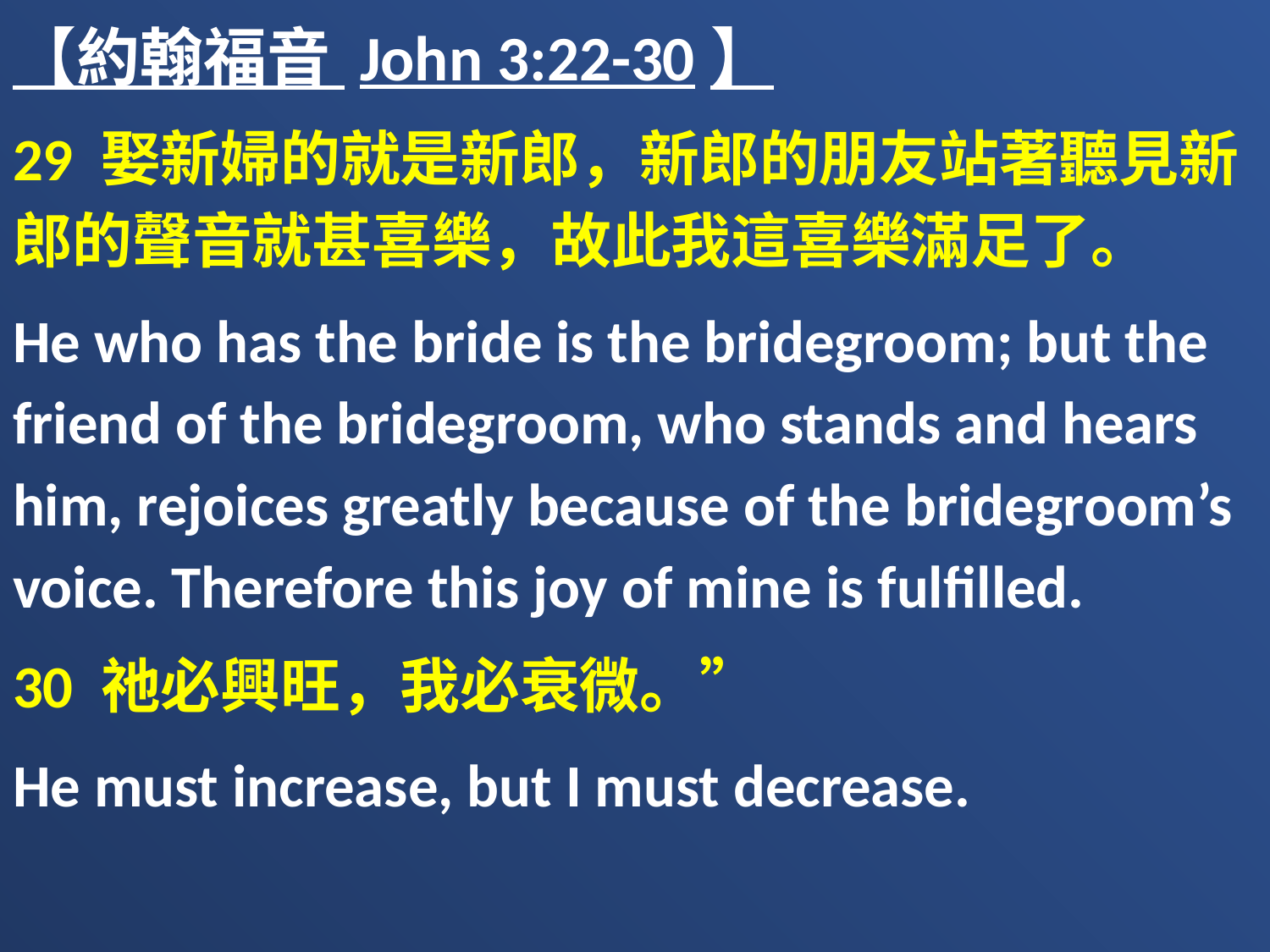

【約翰福音 John 3:22-30】
29 娶新婦的就是新郎，新郎的朋友站著聽見新郎的聲音就甚喜樂，故此我這喜樂滿足了。
He who has the bride is the bridegroom; but the friend of the bridegroom, who stands and hears him, rejoices greatly because of the bridegroom’s voice. Therefore this joy of mine is fulfilled.
30 祂必興旺，我必衰微。”
He must increase, but I must decrease.